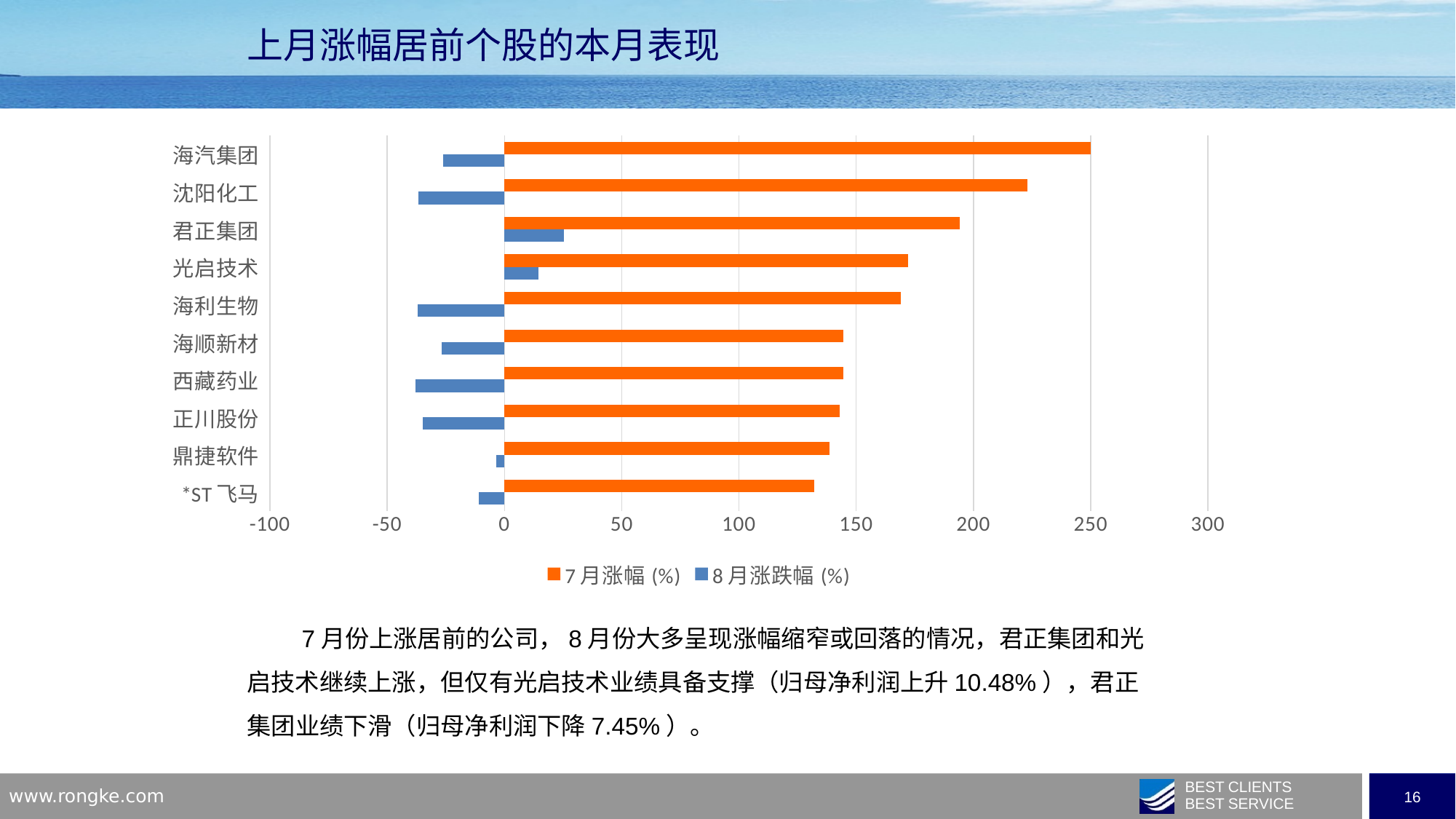

上月涨幅居前个股的本月表现

### Chart

| Category | 8月涨跌幅(%) | 7月涨幅(%) |
|---|---|---|
| *ST飞马 | -11.1111 | 131.9588 |
| 鼎捷软件 | -3.5061 | 138.6709 |
| 正川股份 | -35.0237 | 142.9948 |
| 西藏药业 | -37.8436 | 144.3817 |
| 海顺新材 | -26.8485 | 144.4444 |
| 海利生物 | -37.0521 | 169.082 |
| 光启技术 | 14.5464 | 172.1379 |
| 君正集团 | 25.3012 | 194.0945 |
| 沈阳化工 | -36.6733 | 222.9773 |
| 海汽集团 | -26.2603 | 249.9896 |
7月份上涨居前的公司，8月份大多呈现涨幅缩窄或回落的情况，君正集团和光启技术继续上涨，但仅有光启技术业绩具备支撑（归母净利润上升10.48%），君正集团业绩下滑（归母净利润下降7.45%）。